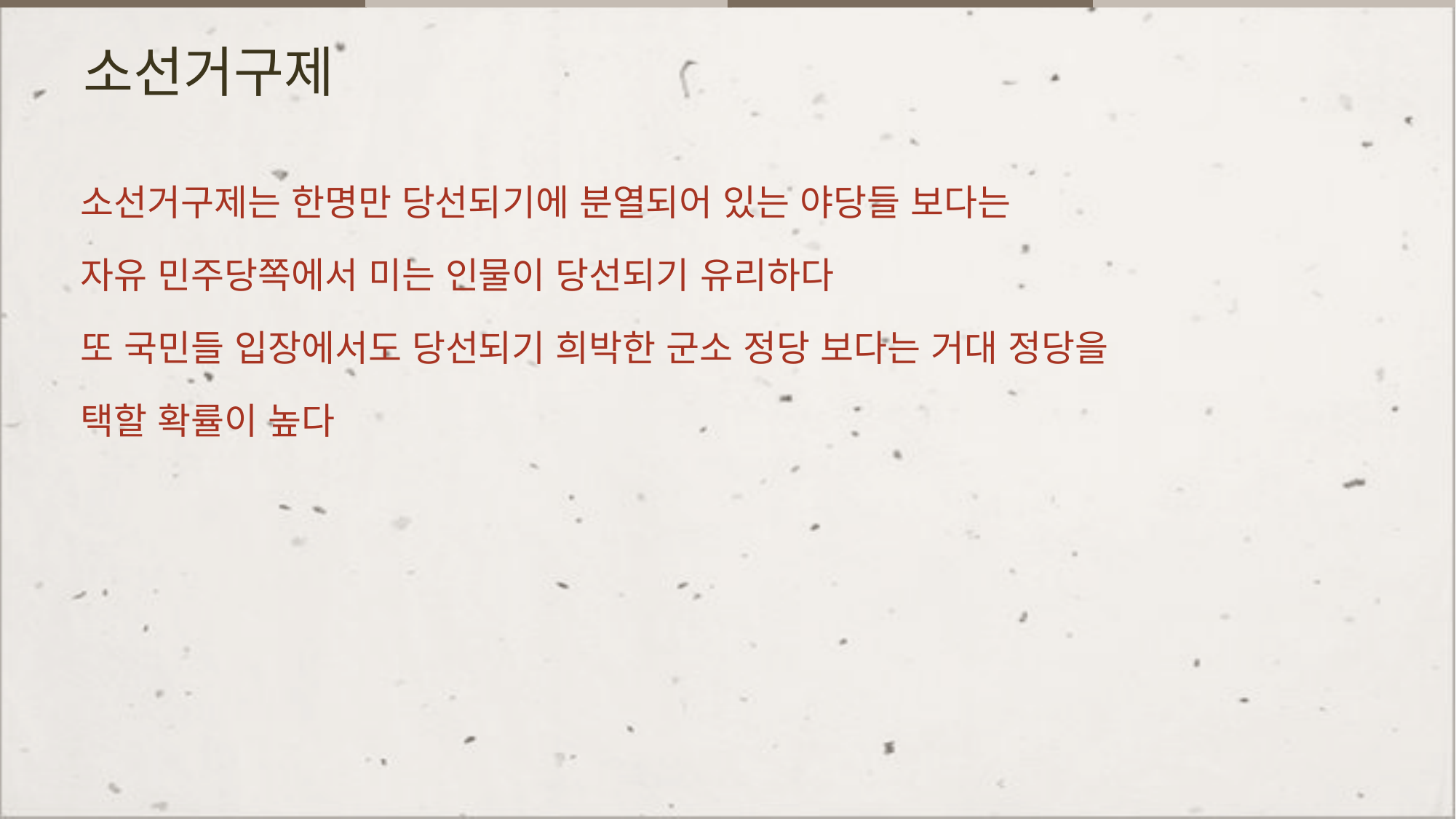

# 소선거구제
소선거구제는 한명만 당선되기에 분열되어 있는 야당들 보다는
자유 민주당쪽에서 미는 인물이 당선되기 유리하다
또 국민들 입장에서도 당선되기 희박한 군소 정당 보다는 거대 정당을
택할 확률이 높다